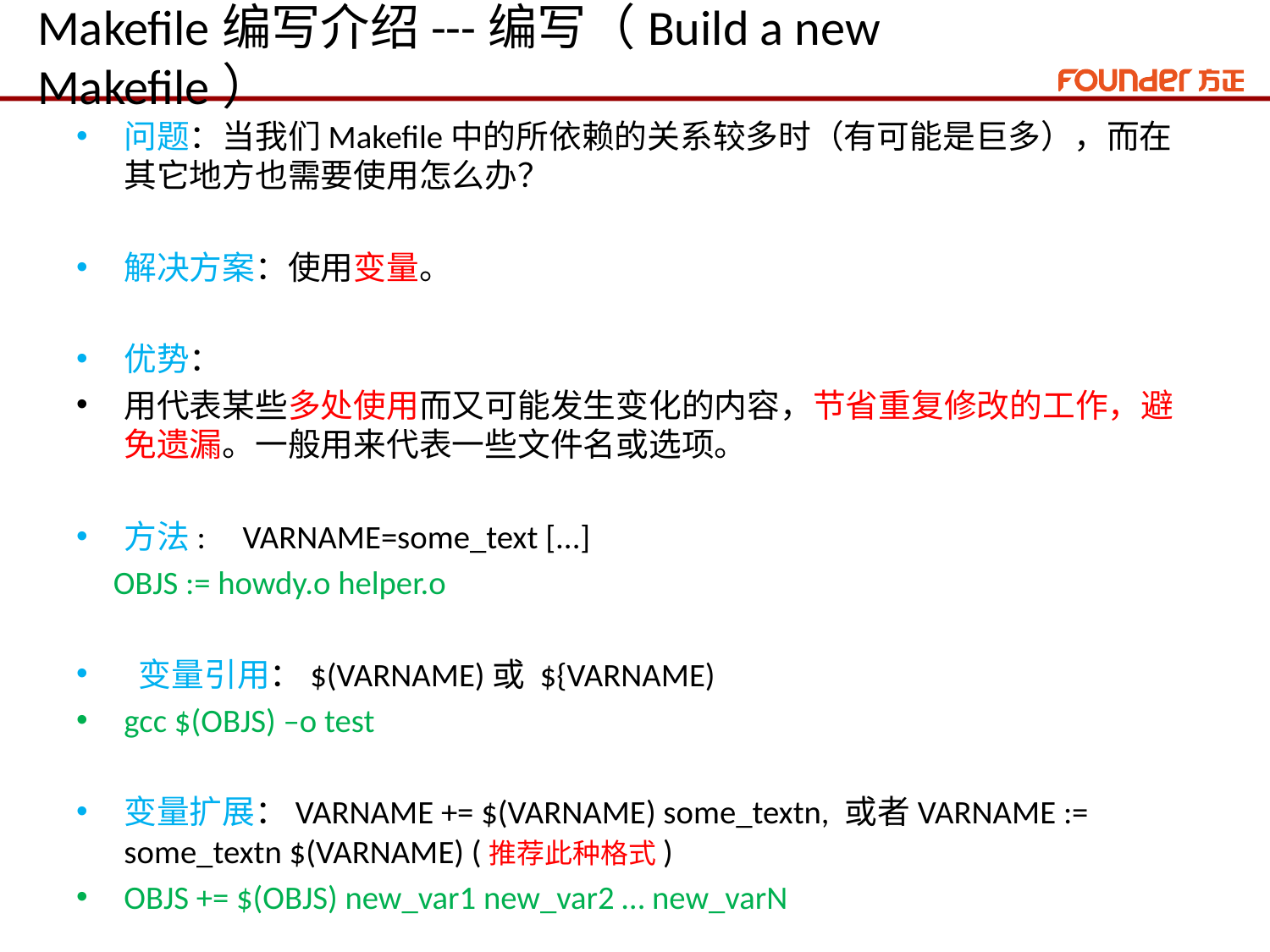

# Makefile编写介绍---编写（Build a new Makefile）
问题：当我们Makefile中的所依赖的关系较多时（有可能是巨多），而在其它地方也需要使用怎么办？

解决方案：使用变量。

优势：
用代表某些多处使用而又可能发生变化的内容，节省重复修改的工作，避免遗漏。一般用来代表一些文件名或选项。

方法:     VARNAME=some_text [...]
     OBJS := howdy.o helper.o

 变量引用：$(VARNAME)或 ${VARNAME)
gcc $(OBJS) –o test

变量扩展：VARNAME += $(VARNAME) some_textn, 或者VARNAME := some_textn $(VARNAME) (推荐此种格式)
OBJS += $(OBJS) new_var1 new_var2 … new_varN